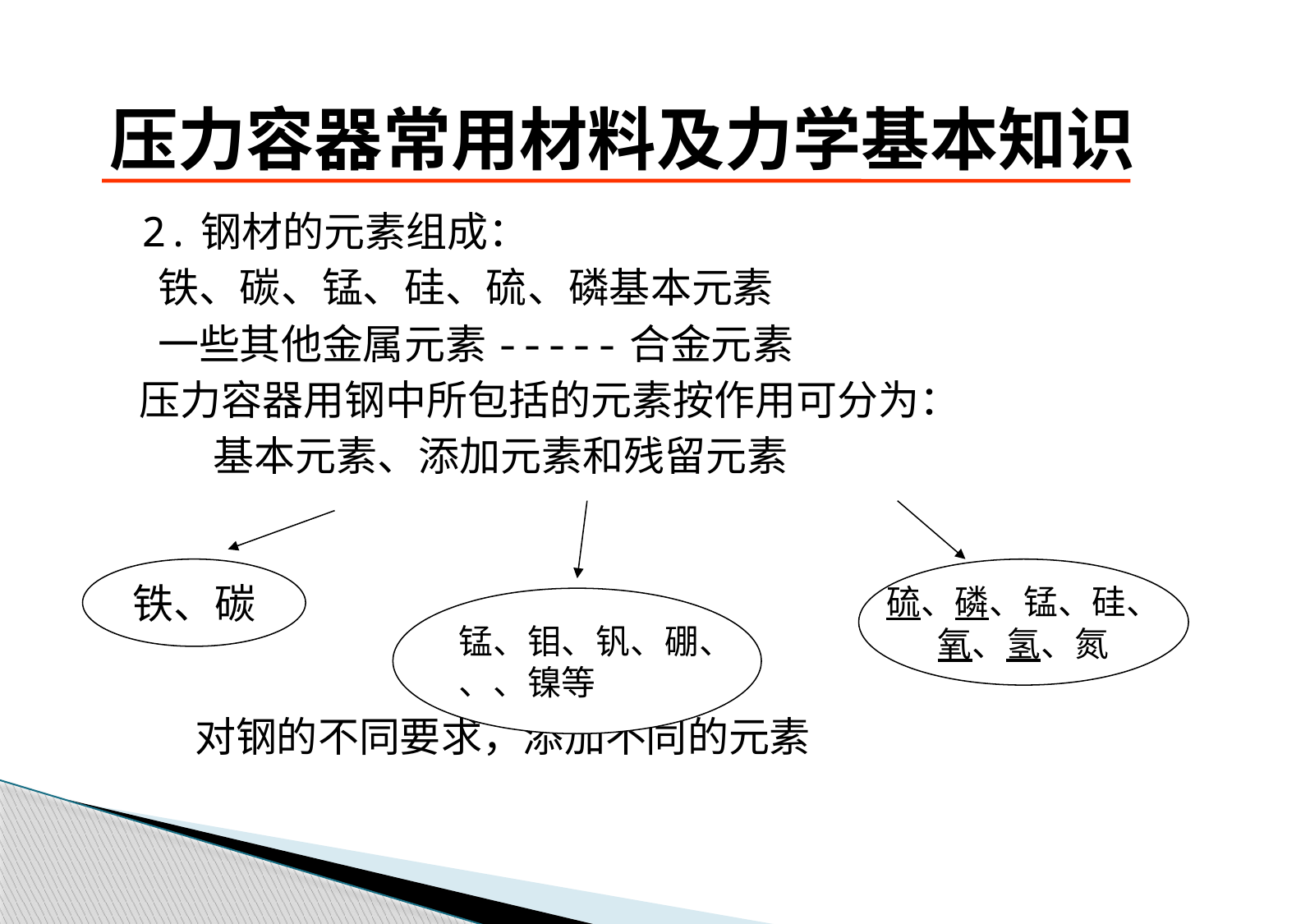

# 压力容器常用材料及力学基本知识

  2.钢材的元素组成：
      铁、碳、锰、硅、硫、磷基本元素
      一些其他金属元素-----合金元素
    压力容器用钢中所包括的元素按作用可分为：
            基本元素、添加元素和残留元素

          对钢的不同要求，添加不同的元素

铁、碳
硫、磷、锰、硅、
氧、氢、氮
锰、钼、钒、硼、
、、镍等